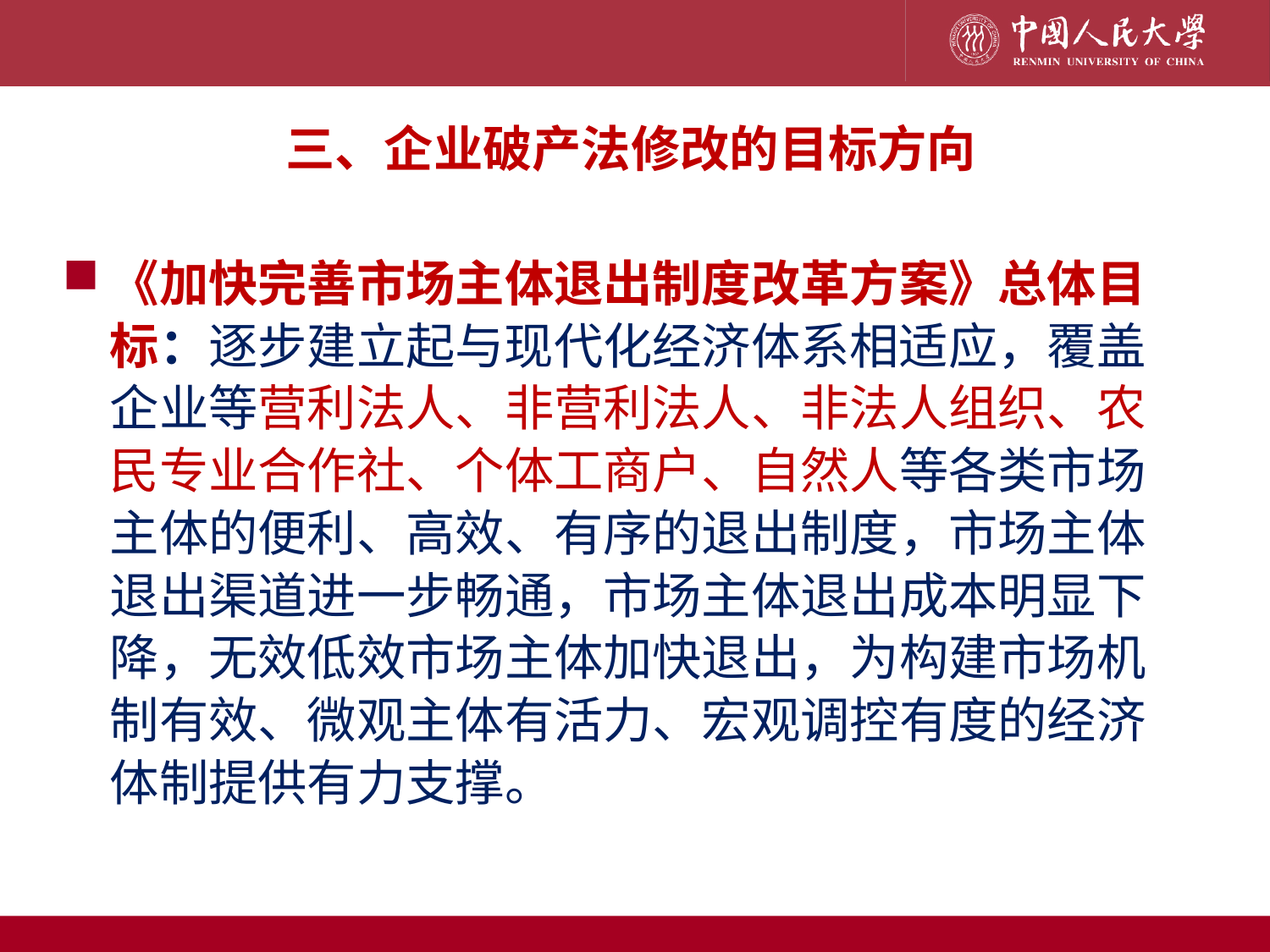

三、企业破产法修改的目标方向
《加快完善市场主体退出制度改革方案》总体目标：逐步建立起与现代化经济体系相适应，覆盖企业等营利法人、非营利法人、非法人组织、农民专业合作社、个体工商户、自然人等各类市场主体的便利、高效、有序的退出制度，市场主体退出渠道进一步畅通，市场主体退出成本明显下降，无效低效市场主体加快退出，为构建市场机制有效、微观主体有活力、宏观调控有度的经济体制提供有力支撑。